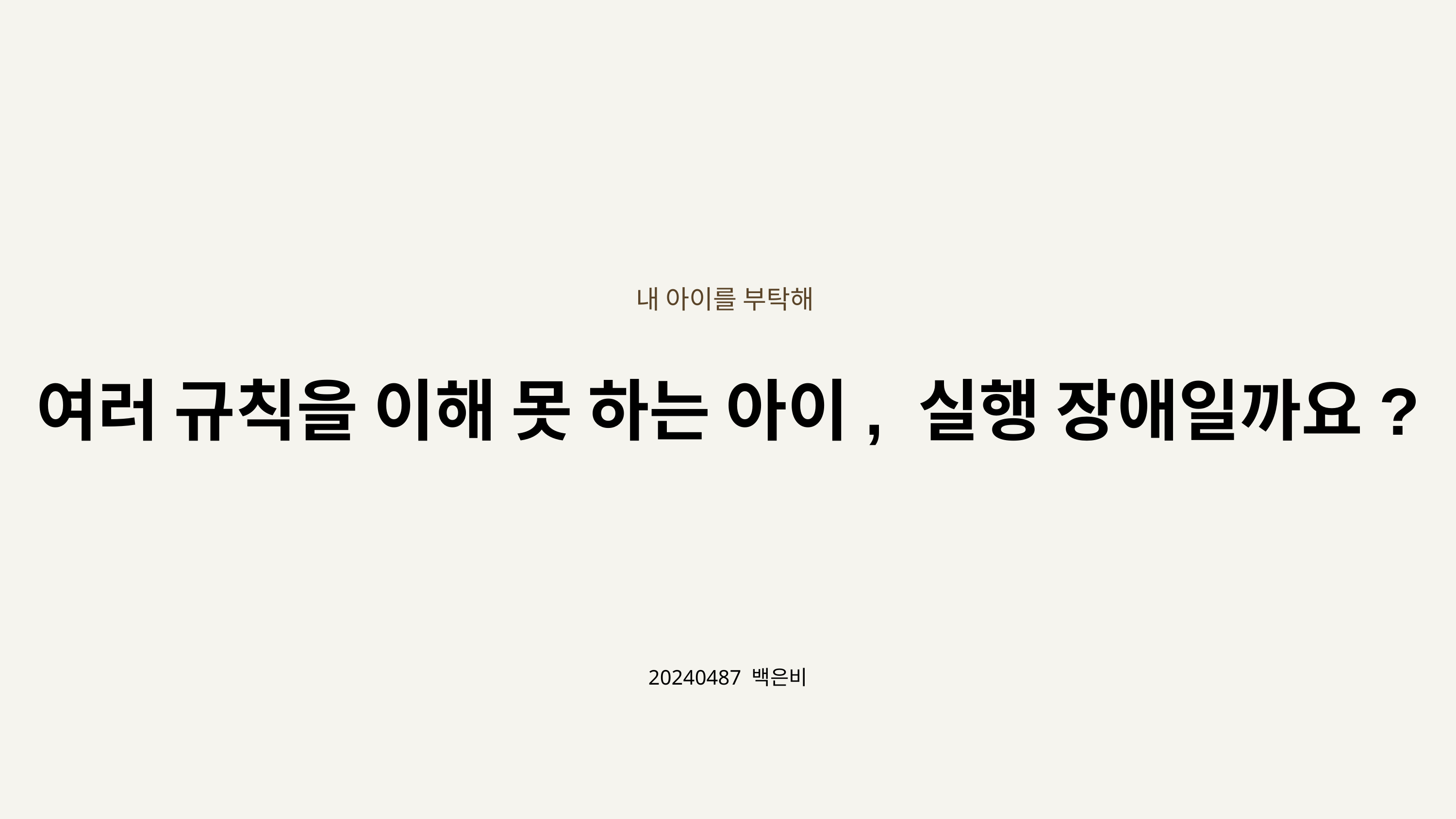

내 아이를 부탁해
여러 규칙을 이해 못 하는 아이, 실행 장애일까요?
20240487 백은비